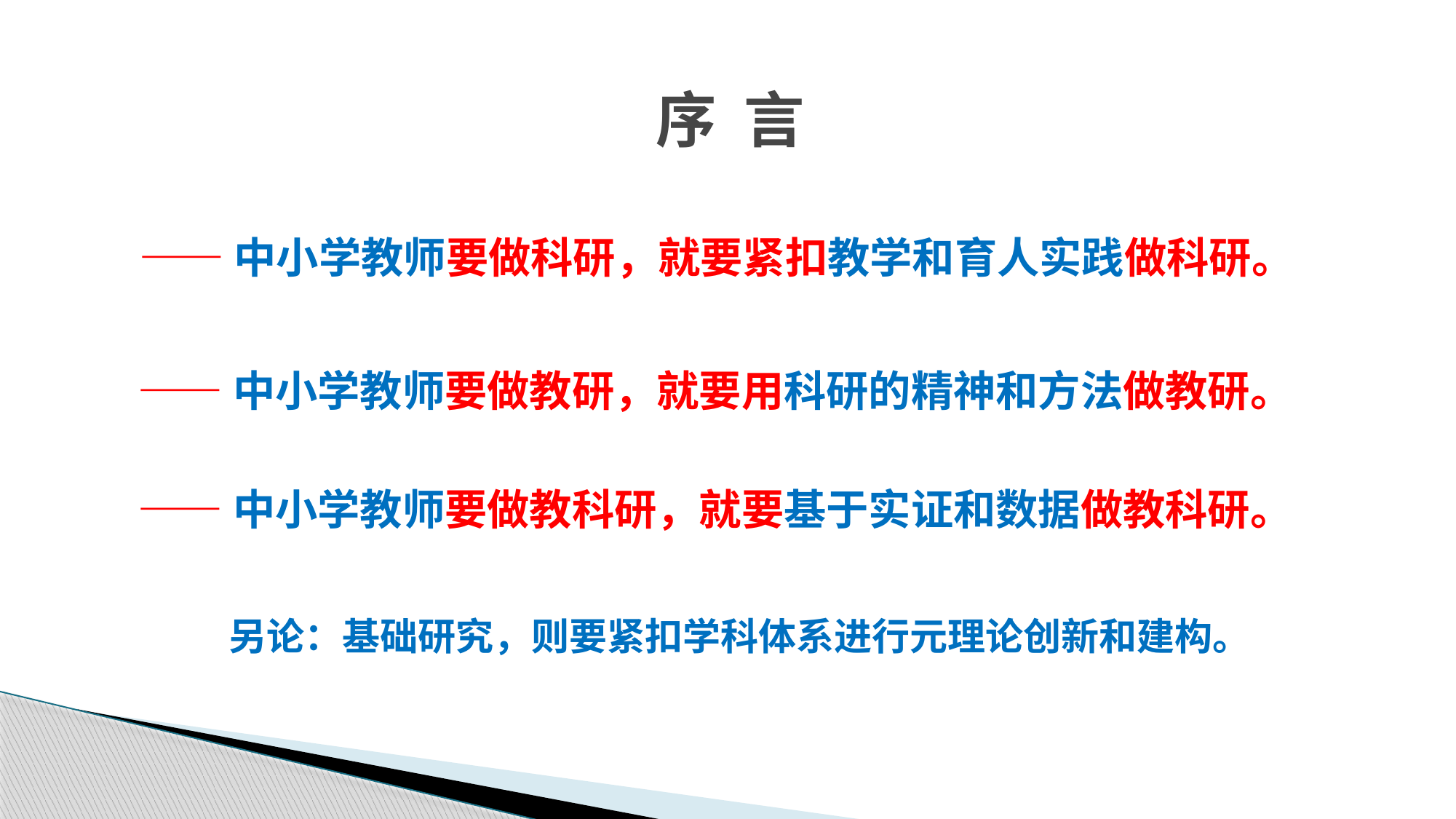

序  言
——中小学教师要做科研，就要紧扣教学和育人实践做科研。
——中小学教师要做教研，就要用科研的精神和方法做教研。
——中小学教师要做教科研，就要基于实证和数据做教科研。
另论：基础研究，则要紧扣学科体系进行元理论创新和建构。